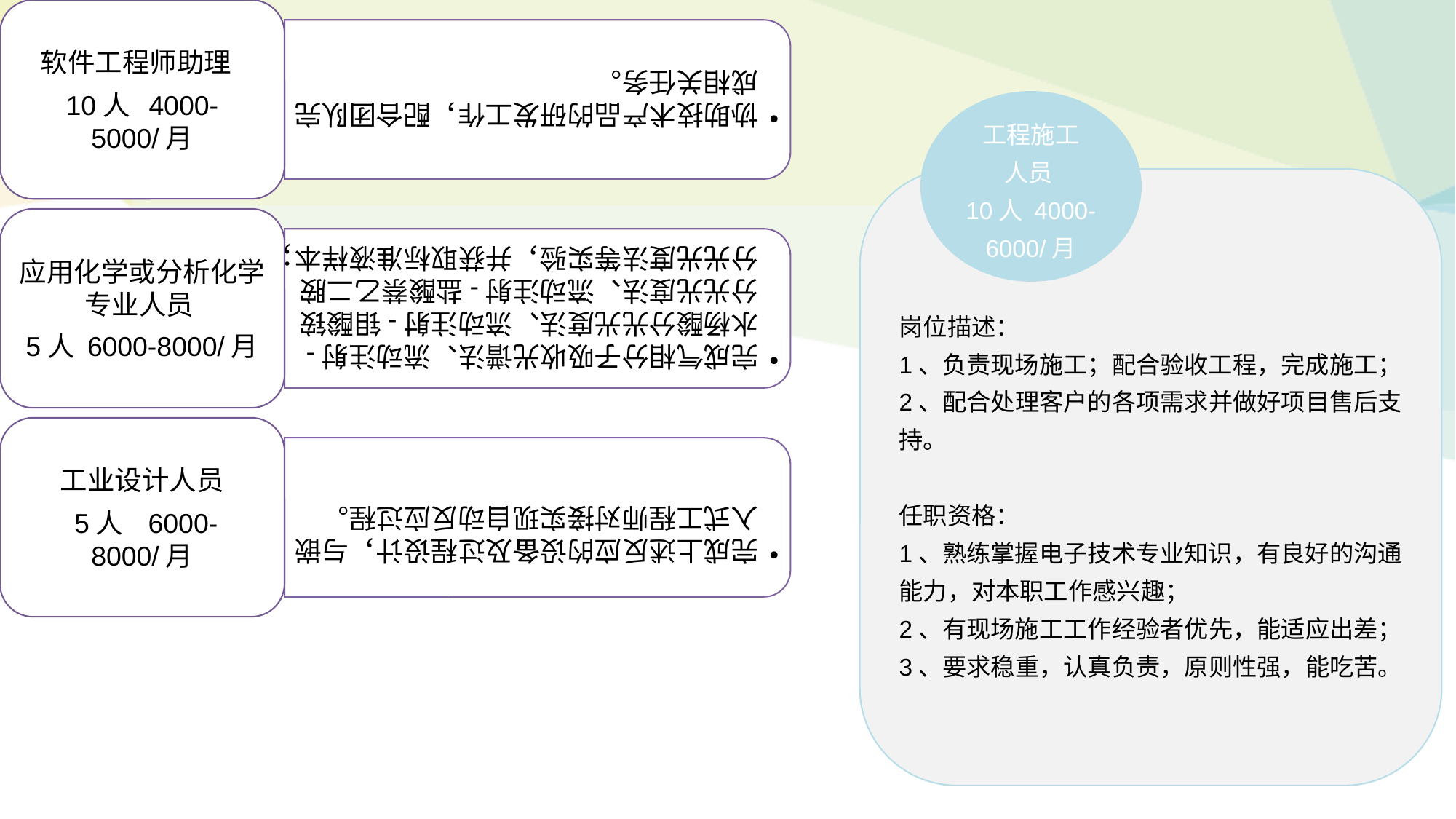

招聘岗位
CHAPTER ONE
工程施工
人员
10人 4000-6000/月
协助技术产品的研发工作，配合团队完成相关任务。
软件工程师助理
10人  4000-5000/月
完成气相分子吸收光谱法、流动注射-水杨酸分光光度法、流动注射-钼酸铵分光光度法、流动注射-盐酸萘乙二胺分光光度法等实验，并获取标准液样本；
应用化学或分析化学专业人员
5人 6000-8000/月
完成上述反应的设备及过程设计，与嵌入式工程师对接实现自动反应过程。

工业设计人员
 5人   6000-8000/月

岗位描述：
1、负责现场施工；配合验收工程，完成施工；
2、配合处理客户的各项需求并做好项目售后支持。

任职资格：
1、熟练掌握电子技术专业知识，有良好的沟通能力，对本职工作感兴趣；
2、有现场施工工作经验者优先，能适应出差；
3、要求稳重，认真负责，原则性强，能吃苦。